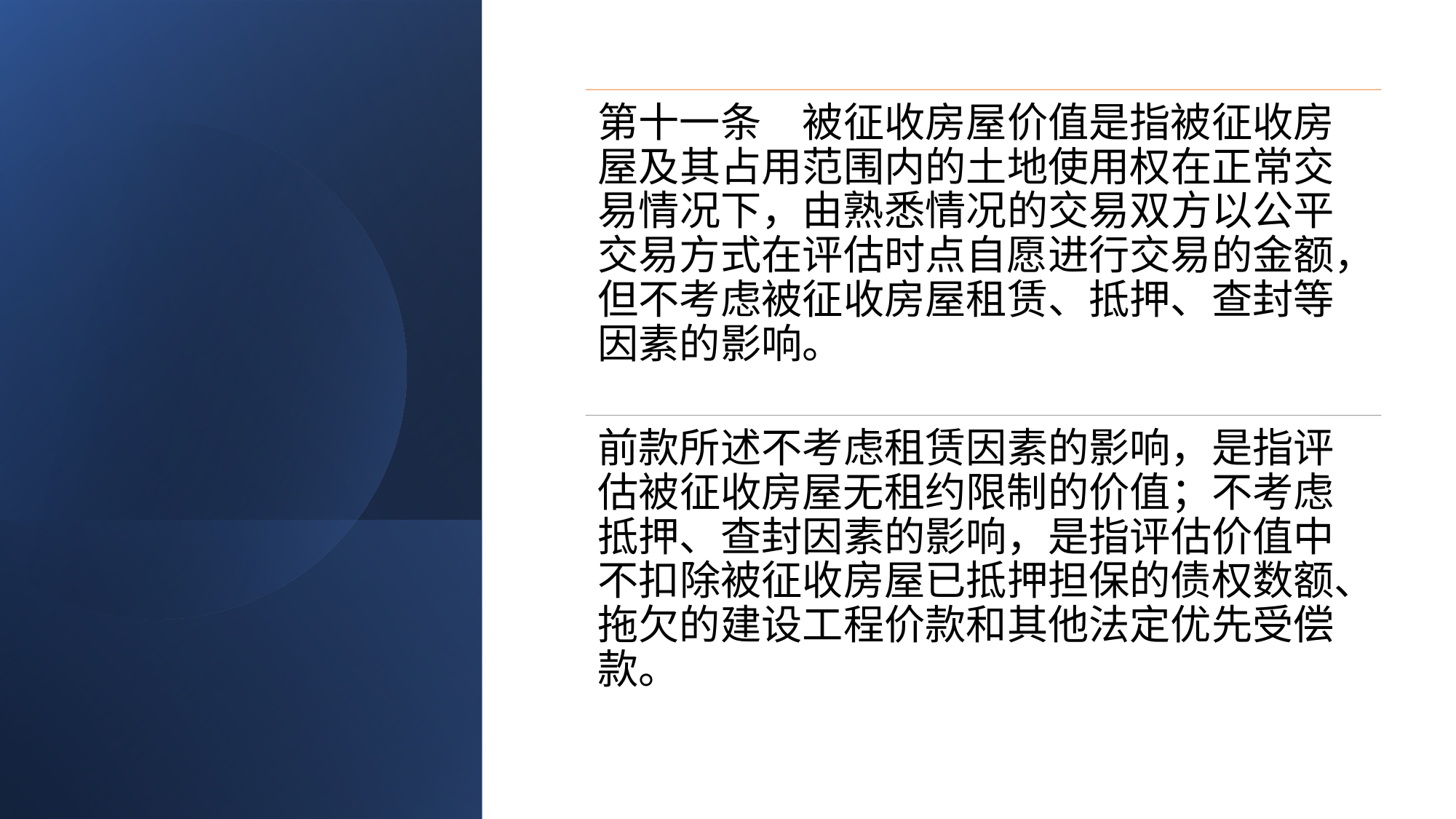

第十一条　被征收房屋价值是指被征收房屋及其占用范围内的土地使用权在正常交易情况下，由熟悉情况的交易双方以公平交易方式在评估时点自愿进行交易的金额，但不考虑被征收房屋租赁、抵押、查封等因素的影响。
前款所述不考虑租赁因素的影响，是指评估被征收房屋无租约限制的价值；不考虑抵押、查封因素的影响，是指评估价值中不扣除被征收房屋已抵押担保的债权数额、拖欠的建设工程价款和其他法定优先受偿款。

#